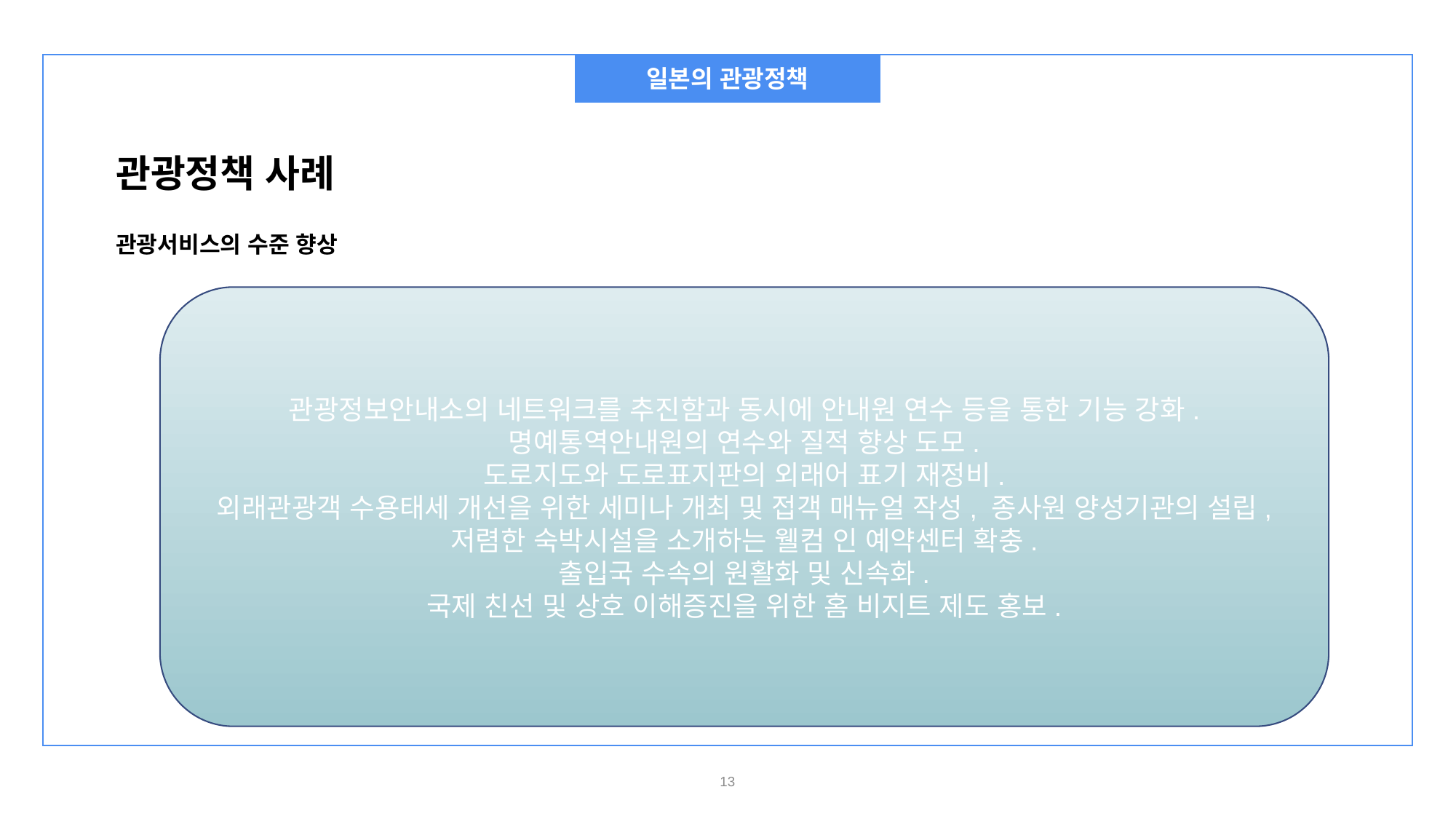

일본의 관광정책
관광정책 사례
관광서비스의 수준 향상
관광정보안내소의 네트워크를 추진함과 동시에 안내원 연수 등을 통한 기능 강화.
명예통역안내원의 연수와 질적 향상 도모.
도로지도와 도로표지판의 외래어 표기 재정비.
외래관광객 수용태세 개선을 위한 세미나 개최 및 접객 매뉴얼 작성, 종사원 양성기관의 설립, 저렴한 숙박시설을 소개하는 웰컴 인 예약센터 확충.
출입국 수속의 원활화 및 신속화.
국제 친선 및 상호 이해증진을 위한 홈 비지트 제도 홍보.
13